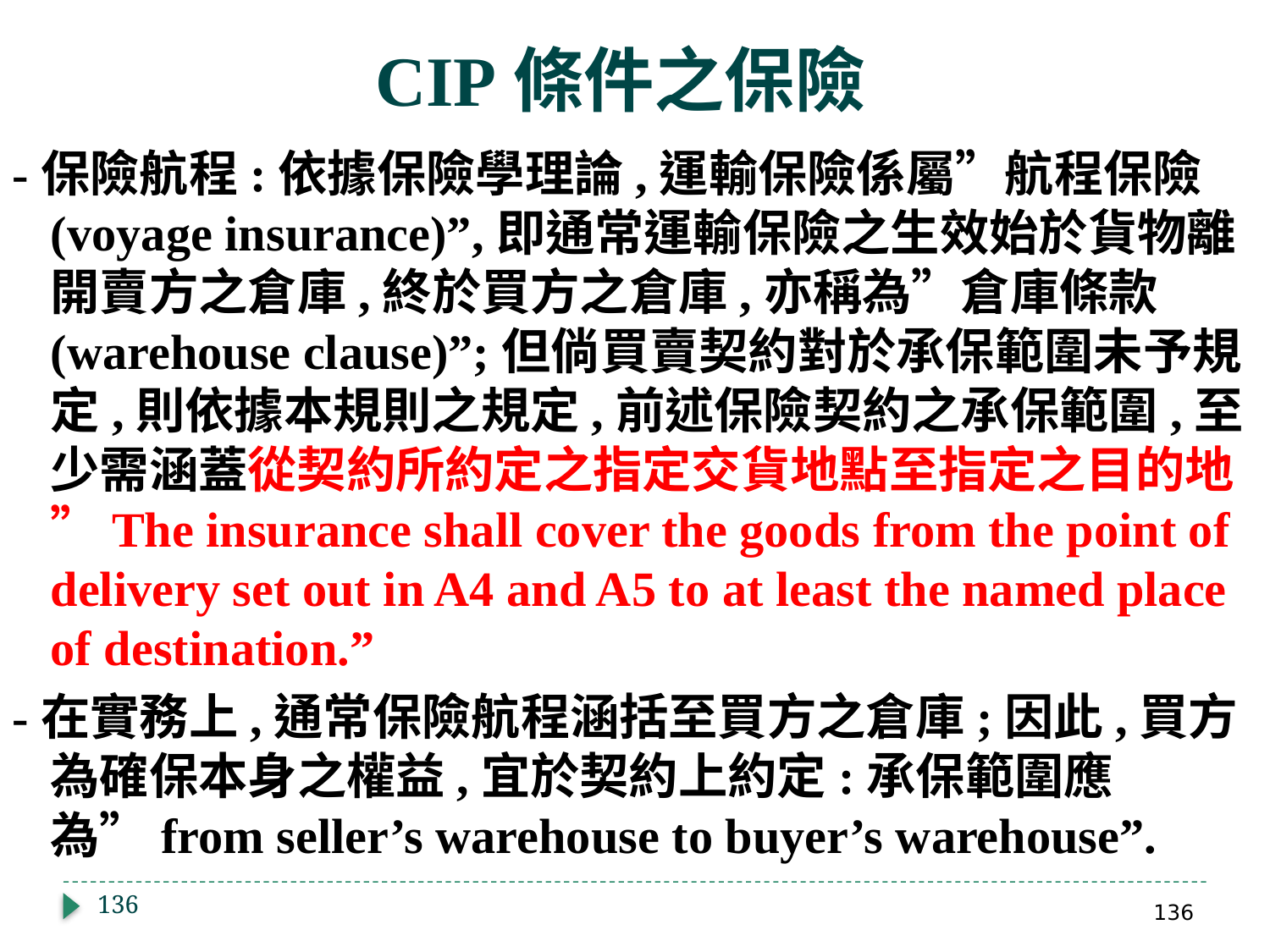

CIP條件之保險
-保險航程:依據保險學理論,運輸保險係屬”航程保險(voyage insurance)”,即通常運輸保險之生效始於貨物離開賣方之倉庫,終於買方之倉庫,亦稱為”倉庫條款(warehouse clause)”;但倘買賣契約對於承保範圍未予規定,則依據本規則之規定,前述保險契約之承保範圍,至少需涵蓋從契約所約定之指定交貨地點至指定之目的地”The insurance shall cover the goods from the point of delivery set out in A4 and A5 to at least the named place of destination.”
-在實務上,通常保險航程涵括至買方之倉庫;因此,買方為確保本身之權益,宜於契約上約定:承保範圍應為”from seller’s warehouse to buyer’s warehouse”.
136
136